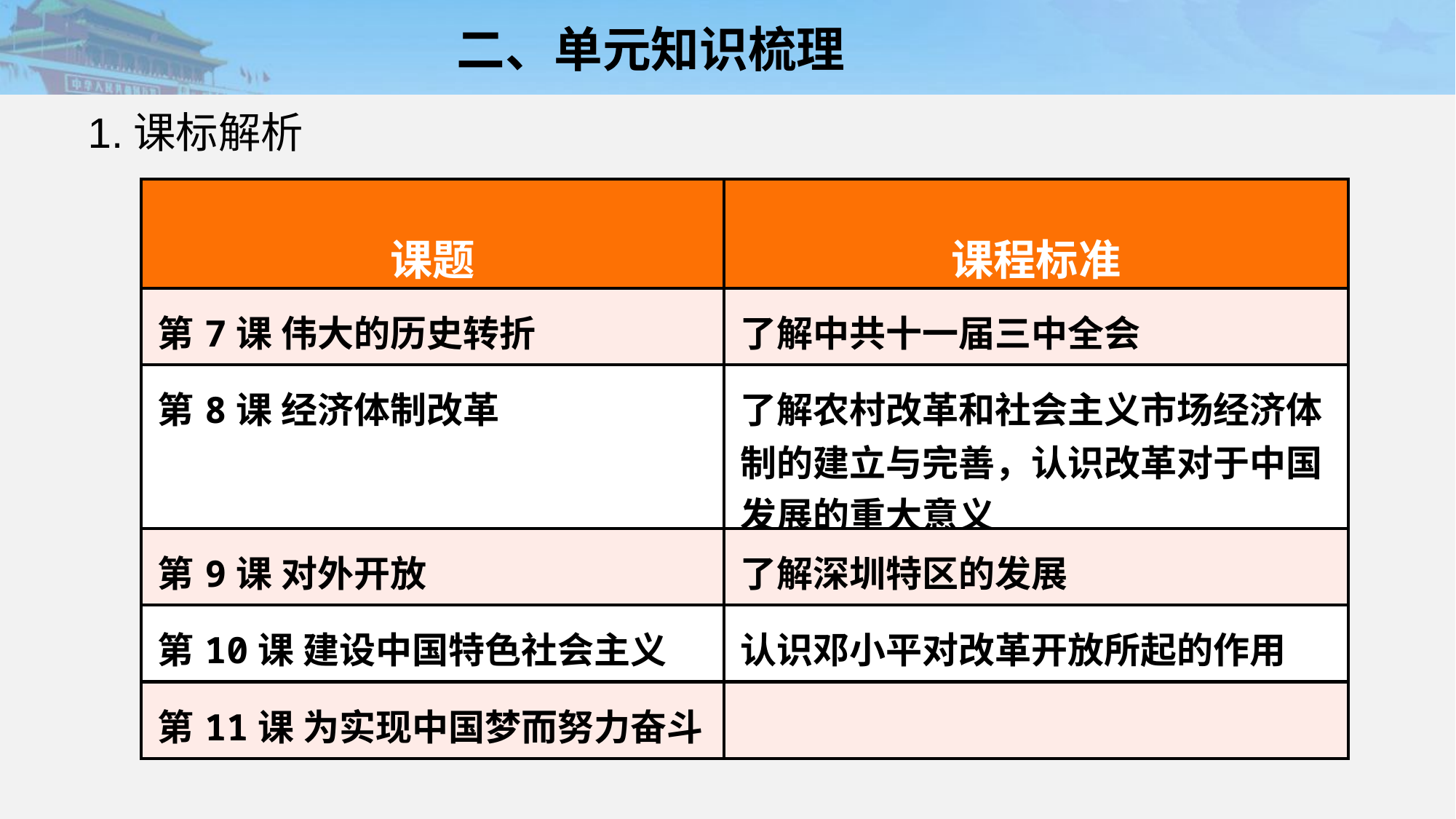

二、单元知识梳理
1.课标解析
| 课题 | 课程标准 |
| --- | --- |
| 第7课 伟大的历史转折 | 了解中共十一届三中全会 |
| 第8课 经济体制改革 | 了解农村改革和社会主义市场经济体制的建立与完善，认识改革对于中国发展的重大意义 |
| 第9课 对外开放 | 了解深圳特区的发展 |
| 第10课 建设中国特色社会主义 | 认识邓小平对改革开放所起的作用 |
| 第11课 为实现中国梦而努力奋斗 |  |